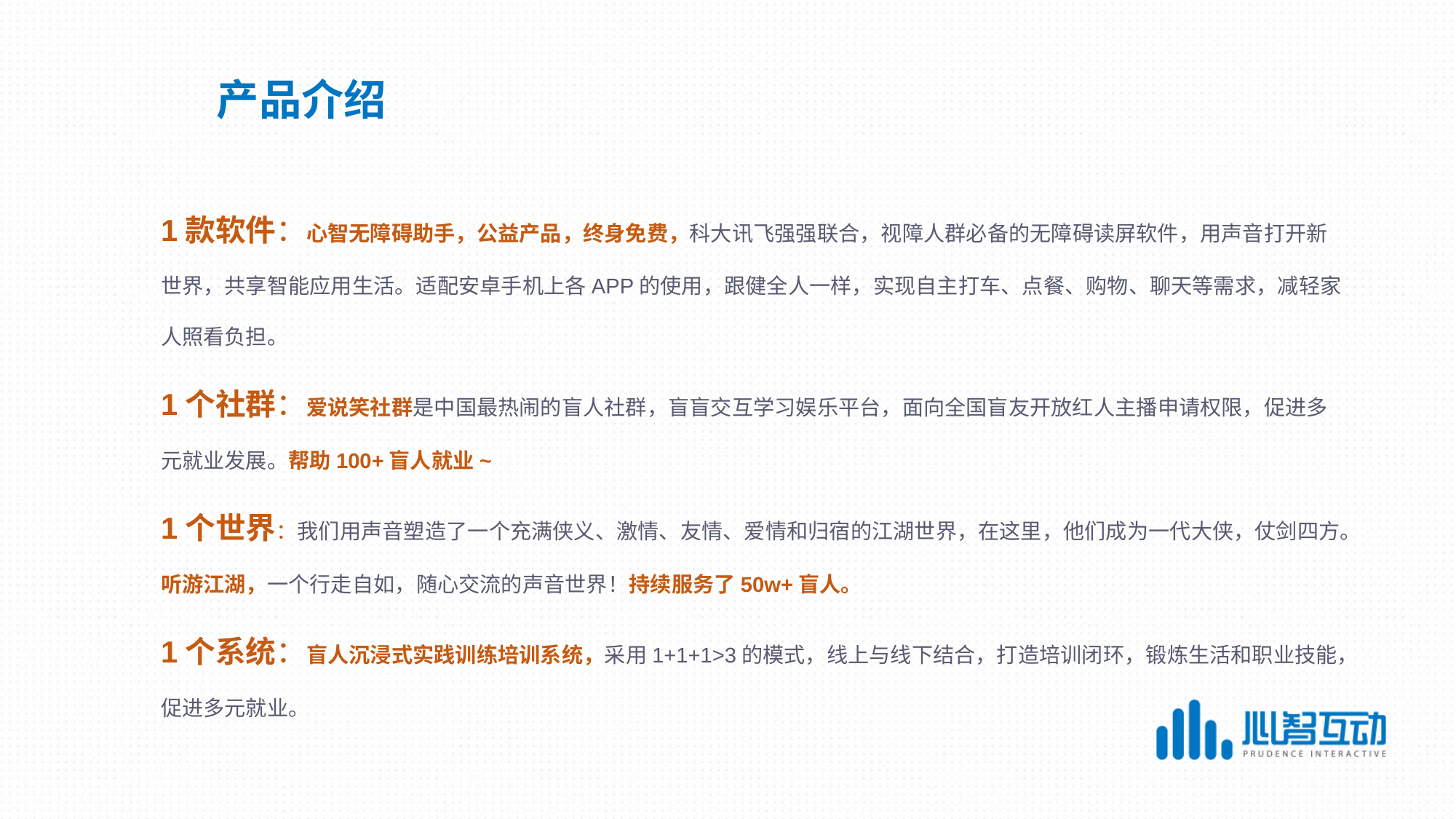

产品介绍
1款软件：心智无障碍助手，公益产品，终身免费，科大讯飞强强联合，视障人群必备的无障碍读屏软件，用声音打开新世界，共享智能应用生活。适配安卓手机上各APP的使用，跟健全人一样，实现自主打车、点餐、购物、聊天等需求，减轻家人照看负担。
1个社群：爱说笑社群是中国最热闹的盲人社群，盲盲交互学习娱乐平台，面向全国盲友开放红人主播申请权限，促进多元就业发展。帮助100+盲人就业~
1个世界：我们用声音塑造了一个充满侠义、激情、友情、爱情和归宿的江湖世界，在这里，他们成为一代大侠，仗剑四方。听游江湖，一个行走自如，随心交流的声音世界！持续服务了50w+盲人。
1个系统：盲人沉浸式实践训练培训系统，采用1+1+1>3的模式，线上与线下结合，打造培训闭环，锻炼生活和职业技能，促进多元就业。